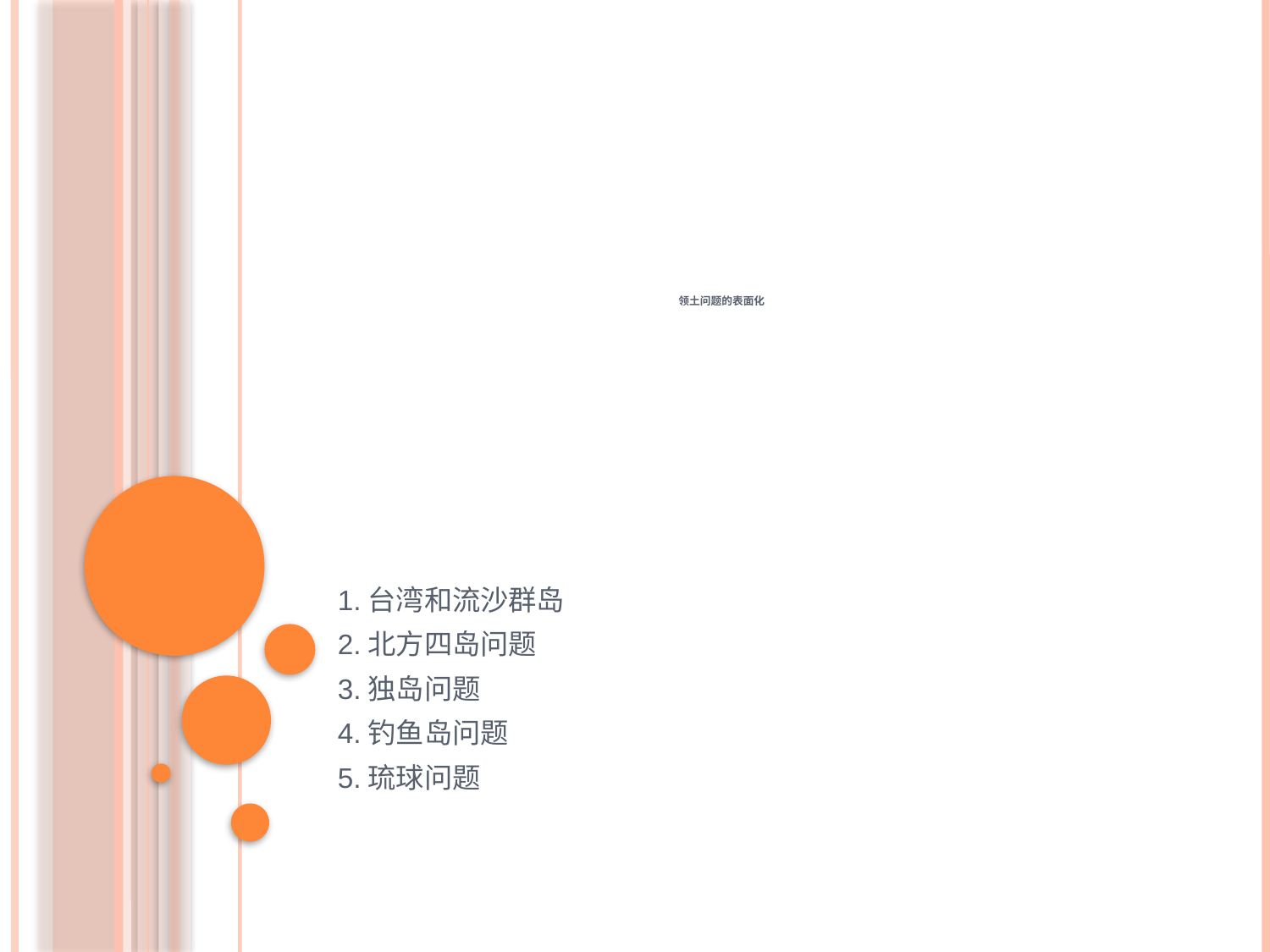

# 领土问题的表面化
1.台湾和流沙群岛
2.北方四岛问题
3.独岛问题
4.钓鱼岛问题
5.琉球问题